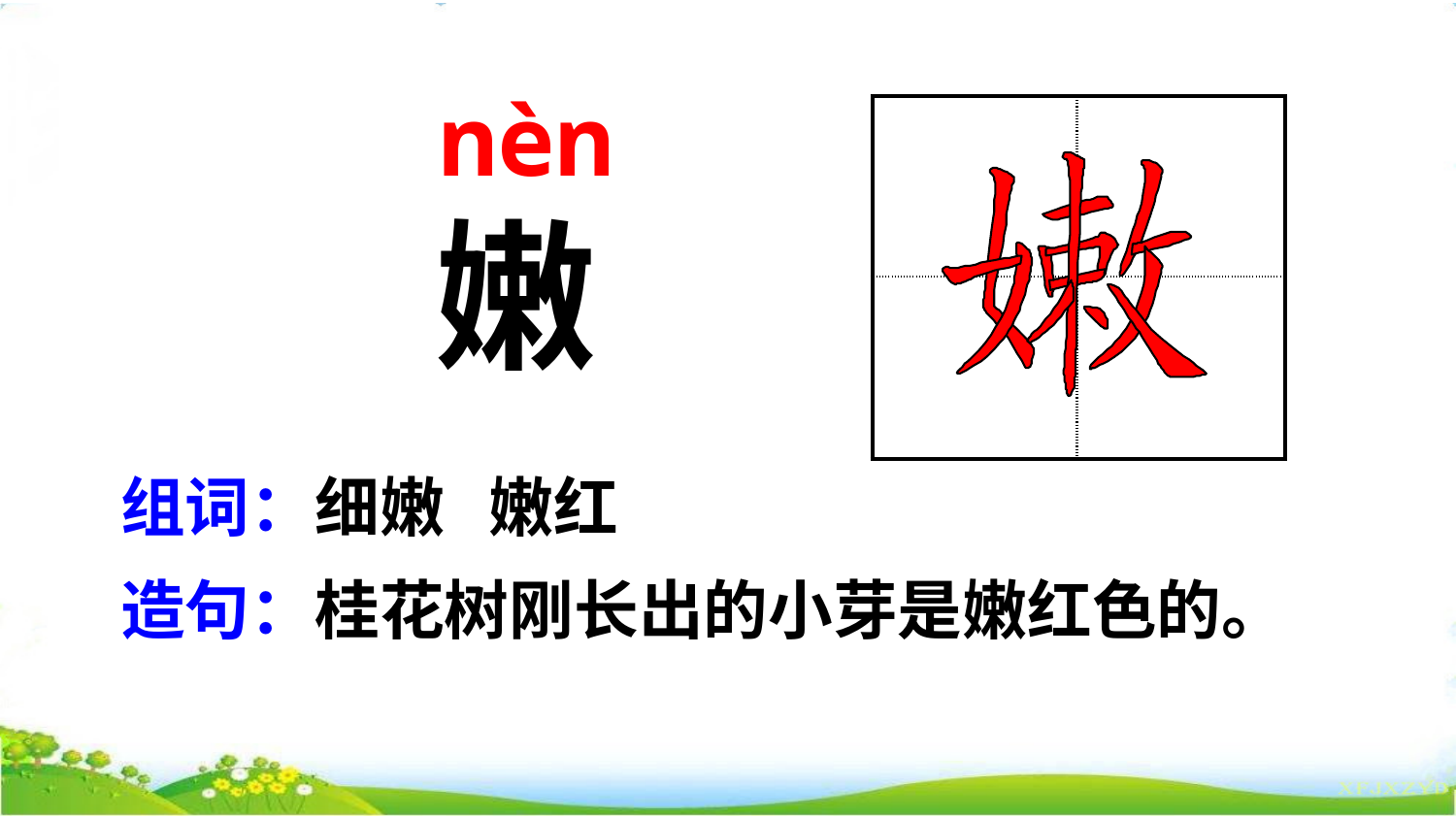

nèn
|  |  |
| --- | --- |
|  |  |

嫩

组词：细嫩   嫩红
造句：桂花树刚长出的小芽是嫩红色的。